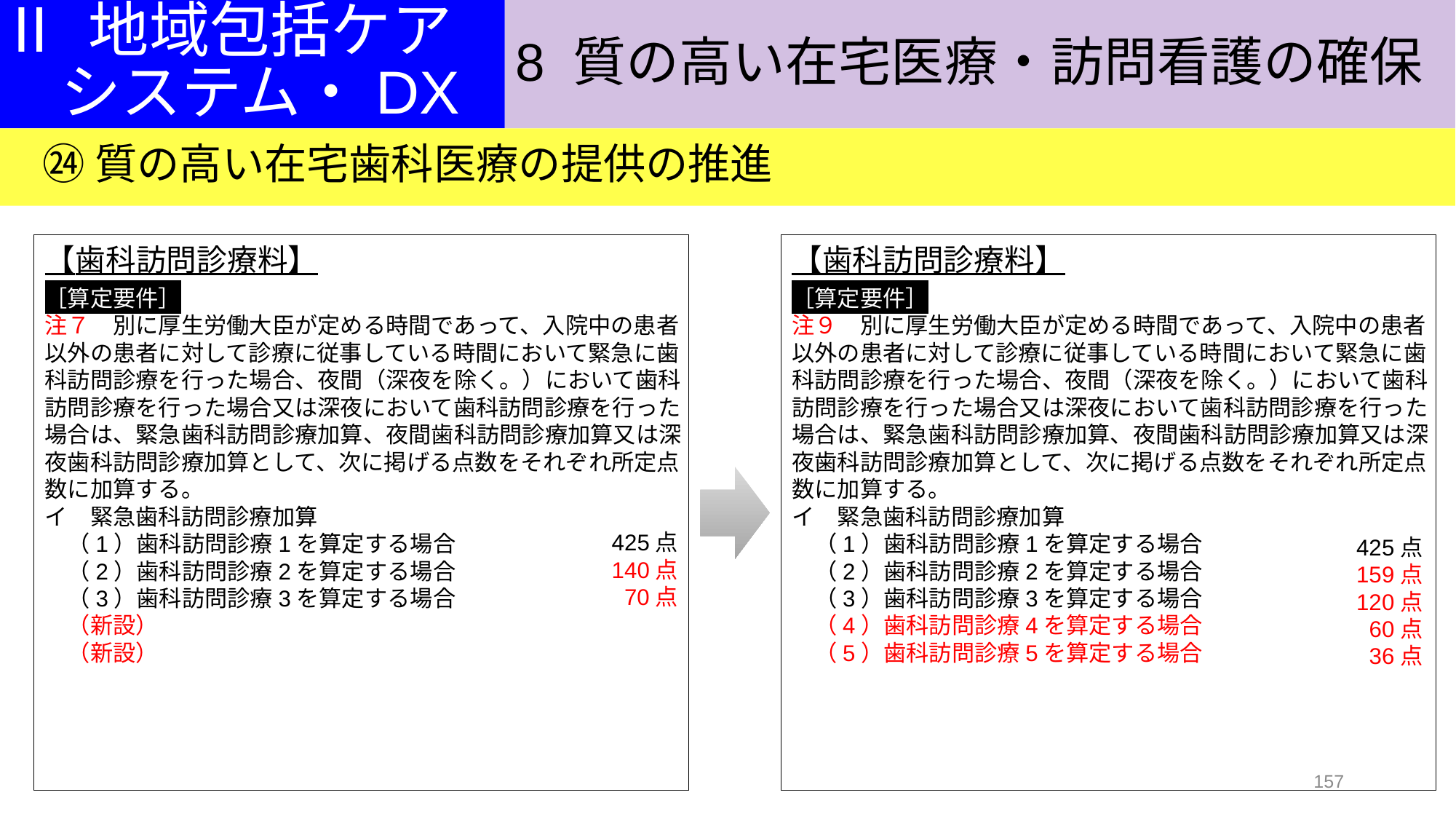

8 質の高い在宅医療・訪問看護の確保
Ⅱ 地域包括ケア
　システム・DX
㉔ 質の高い在宅歯科医療の提供の推進
【歯科訪問診療料】

［算定要件］
注７　別に厚生労働大臣が定める時間であって、入院中の患者以外の患者に対して診療に従事している時間において緊急に歯科訪問診療を行った場合、夜間（深夜を除く。）において歯科訪問診療を行った場合又は深夜において歯科訪問診療を行った場合は、緊急歯科訪問診療加算、夜間歯科訪問診療加算又は深夜歯科訪問診療加算として、次に掲げる点数をそれぞれ所定点数に加算する。
イ　緊急歯科訪問診療加算
　（1）歯科訪問診療1を算定する場合
　（2）歯科訪問診療2を算定する場合
　（3）歯科訪問診療3を算定する場合
　（新設）
　（新設）

【歯科訪問診療料】

［算定要件］
注９　別に厚生労働大臣が定める時間であって、入院中の患者以外の患者に対して診療に従事している時間において緊急に歯科訪問診療を行った場合、夜間（深夜を除く。）において歯科訪問診療を行った場合又は深夜において歯科訪問診療を行った場合は、緊急歯科訪問診療加算、夜間歯科訪問診療加算又は深夜歯科訪問診療加算として、次に掲げる点数をそれぞれ所定点数に加算する。
イ　緊急歯科訪問診療加算
　（1）歯科訪問診療1を算定する場合
　（2）歯科訪問診療2を算定する場合
　（3）歯科訪問診療3を算定する場合
　（4）歯科訪問診療4を算定する場合
　（5）歯科訪問診療5を算定する場合

425点
140点
70点

425点
159点
120点
60点
36点

157